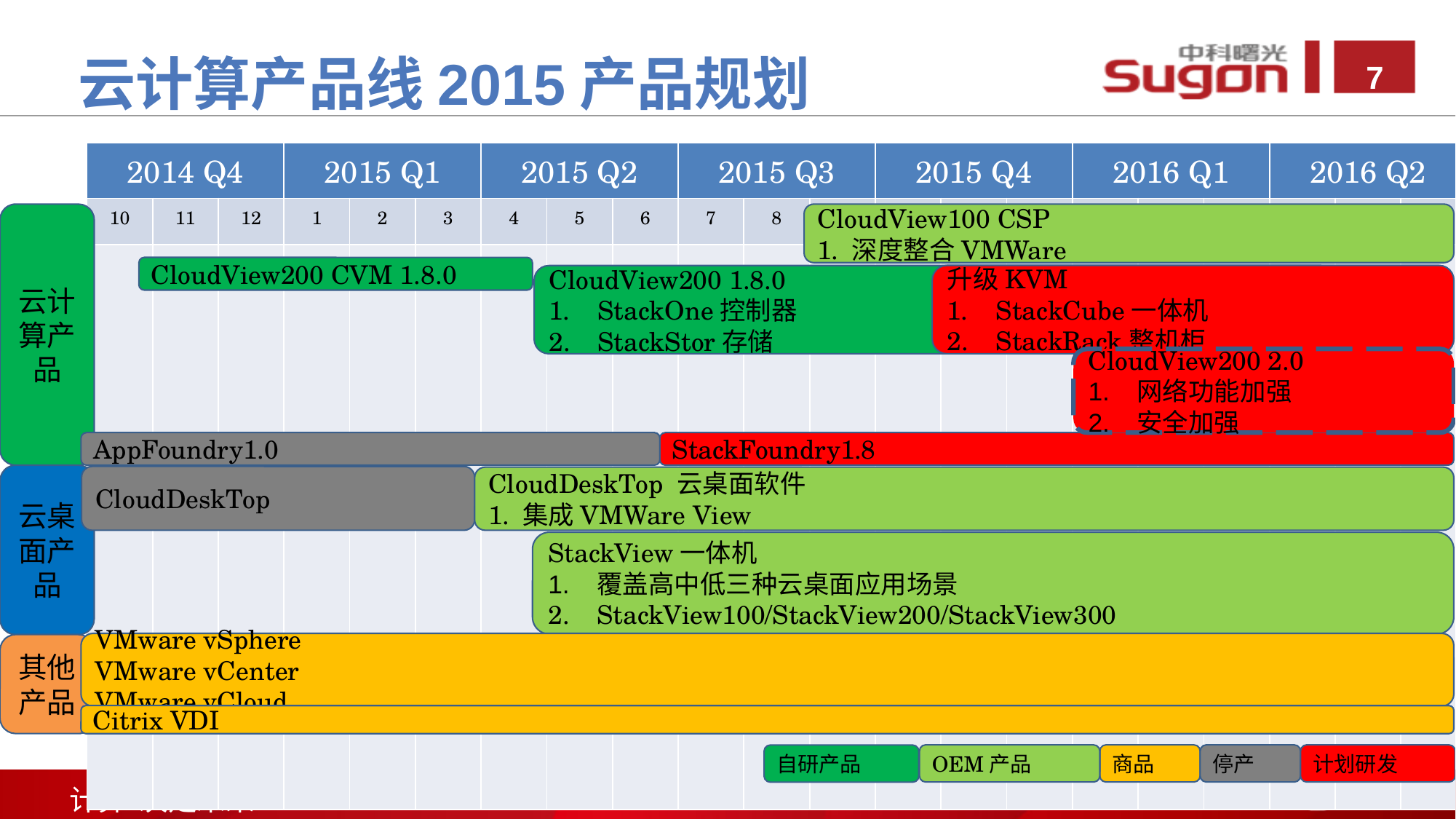

云计算产品线2015产品规划
| 2014 Q4 |  |  | 2015 Q1 |  |  | 2015 Q2 |  |  | 2015 Q3 |  |  | 2015 Q4 |  |  | 2016 Q1 |  |  | 2016 Q2 |  |  |
| --- | --- | --- | --- | --- | --- | --- | --- | --- | --- | --- | --- | --- | --- | --- | --- | --- | --- | --- | --- | --- |
| 10 | 11 | 12 | 1 | 2 | 3 | 4 | 5 | 6 | 7 | 8 | 9 | 10 | 11 | 12 | 1 | 2 | 3 | 4 | 5 | 6 |
|  |  |  |  |  |  |  |  |  |  |  |  |  |  |  |  |  |  |  |  |  |
云计算产品
CloudView100 CSP
1. 深度整合VMWare
CloudView200 CVM 1.8.0
升级KVM
StackCube一体机
StackRack整机柜
CloudView200 1.8.0
StackOne控制器
StackStor存储
CloudView200 2.0
网络功能加强
安全加强
AppFoundry1.0
StackFoundry1.8
云桌面产品
CloudDeskTop
CloudDeskTop 云桌面软件
1. 集成VMWare View
StackView一体机
覆盖高中低三种云桌面应用场景
StackView100/StackView200/StackView300
VMware vSphere
VMware vCenter
VMware vCloud
其他产品
Citrix VDI
OEM产品
商品
停产
计划研发
自研产品